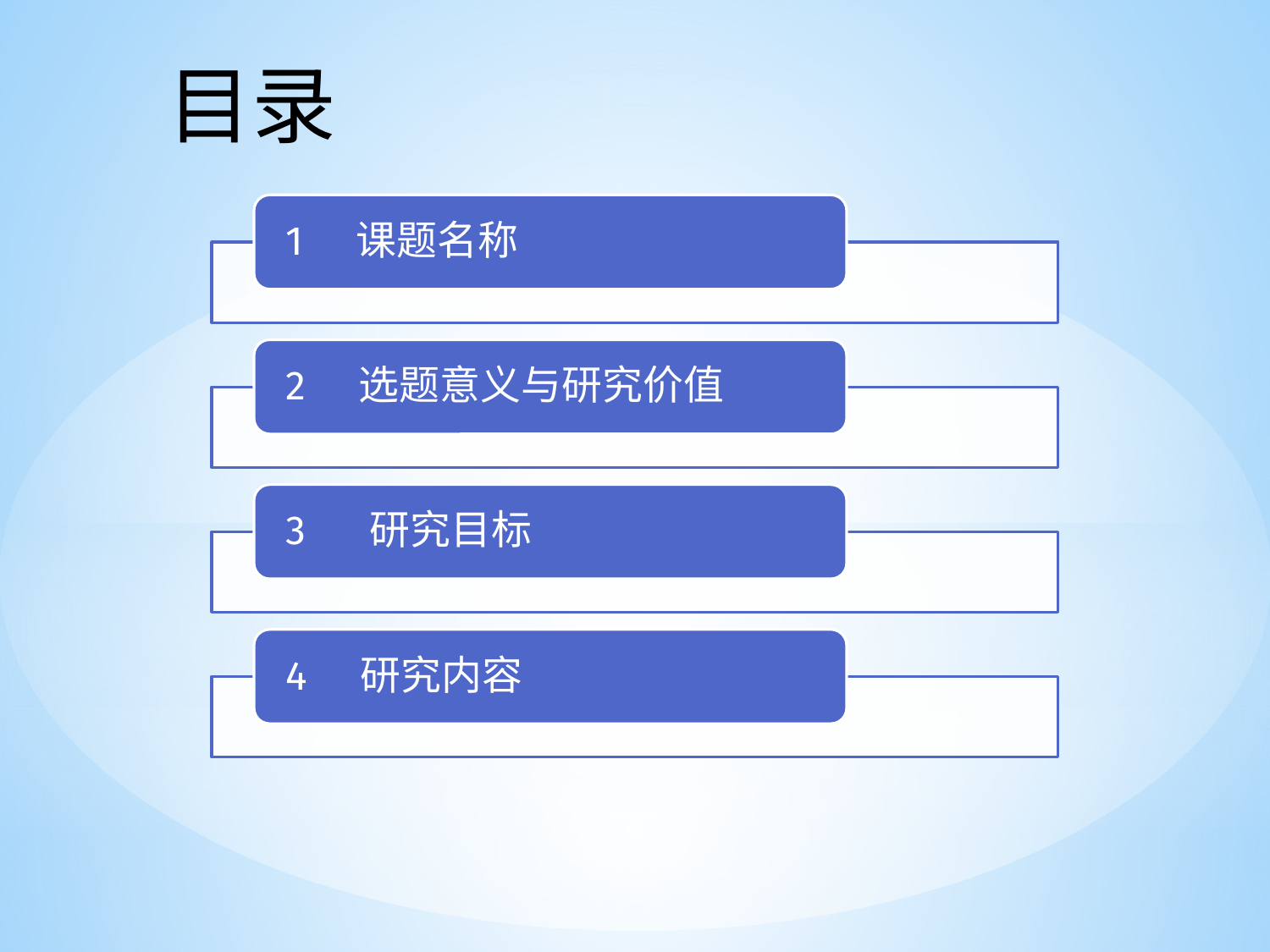

目录
1    课题名称
2    选题意义与研究价值
3     研究目标
4    研究内容